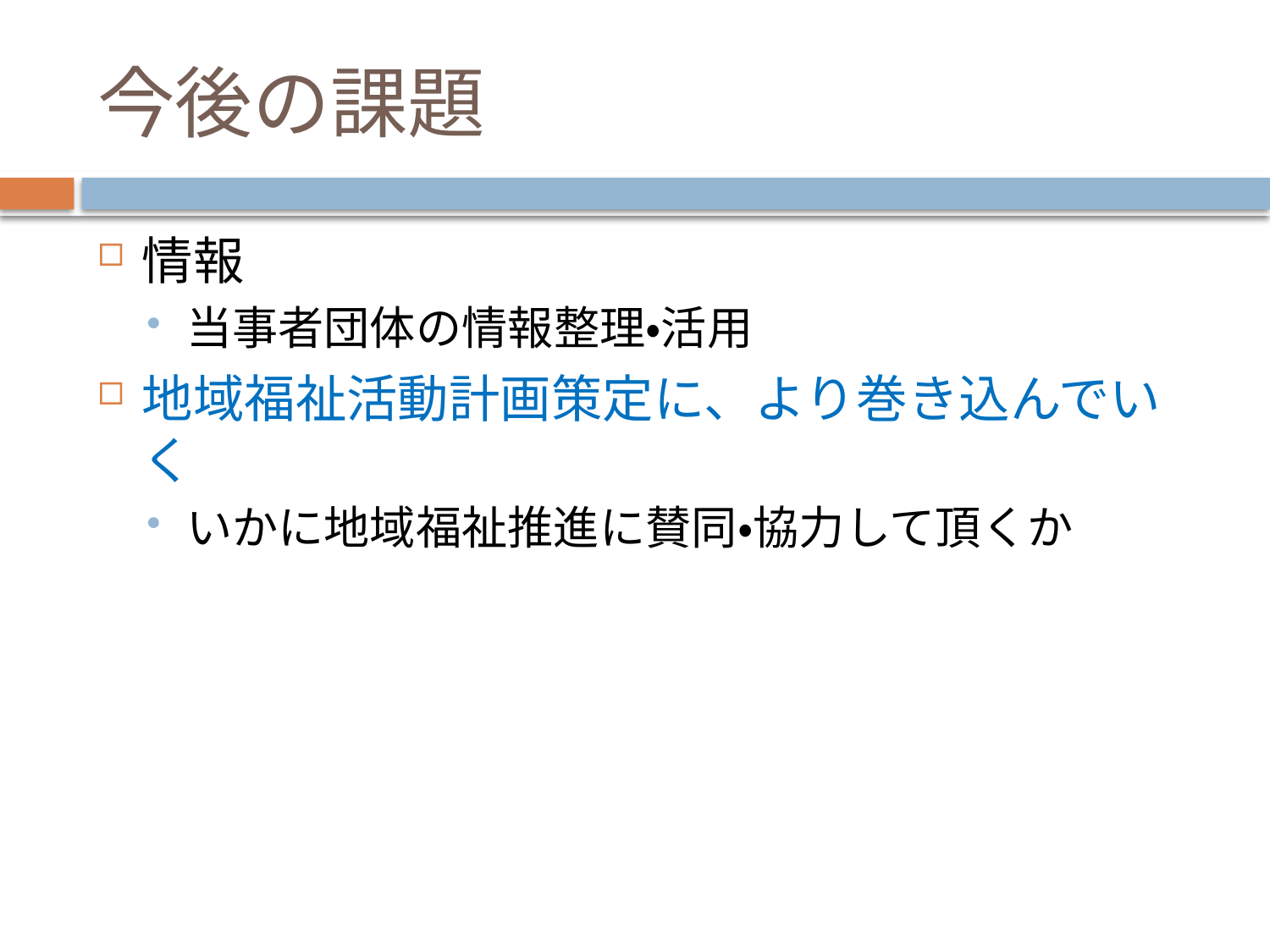

# 今後の課題
情報
当事者団体の情報整理・活用
地域福祉活動計画策定に、より巻き込んでいく
いかに地域福祉推進に賛同・協力して頂くか